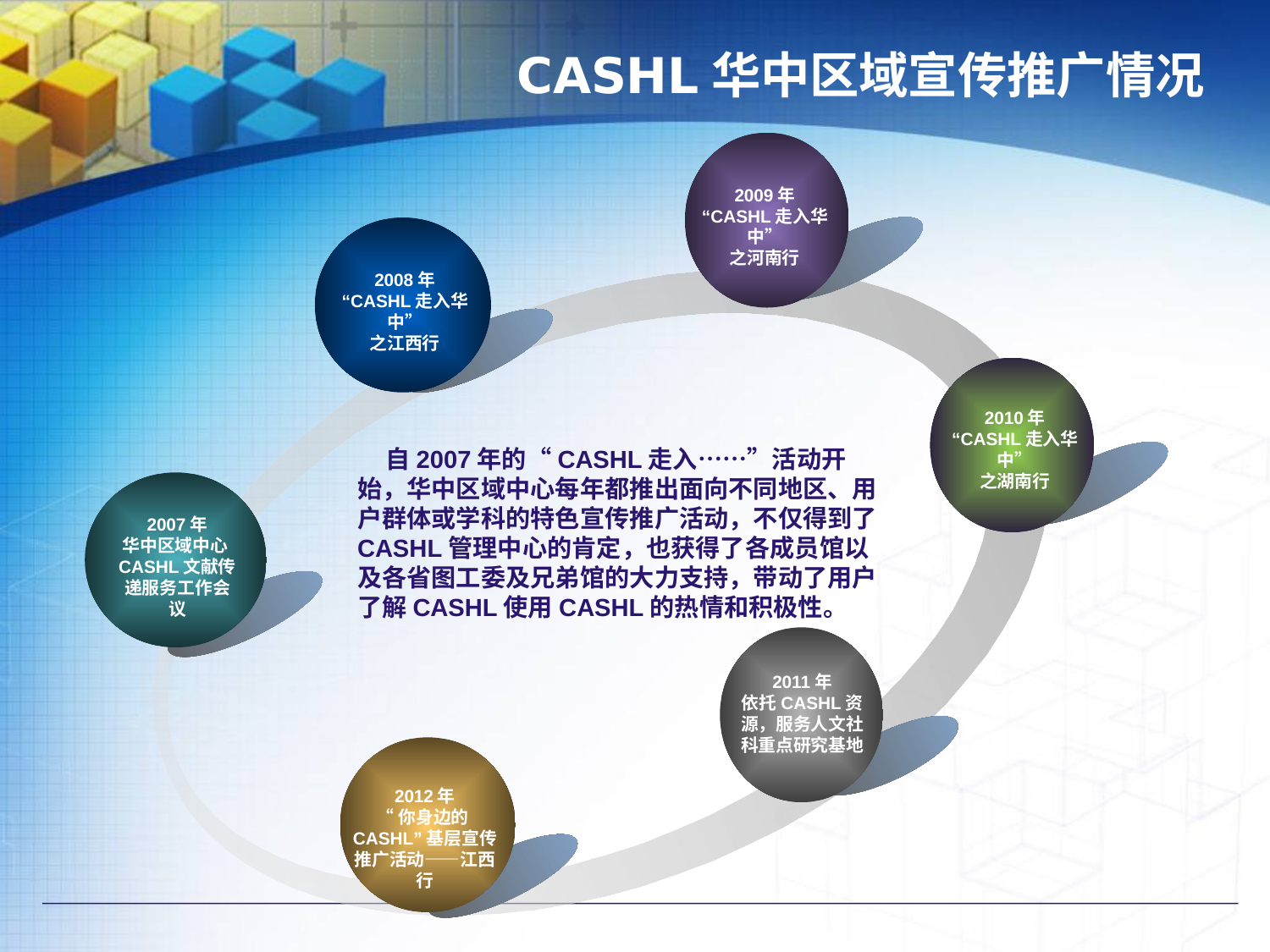

# CASHL华中区域宣传推广情况

2009年
“CASHL走入华中”
之河南行

2008年
“CASHL走入华中”
之江西行

2010年
“CASHL走入华中”
之湖南行
     自2007年的“CASHL走入……”活动开始，华中区域中心每年都推出面向不同地区、用户群体或学科的特色宣传推广活动，不仅得到了CASHL管理中心的肯定，也获得了各成员馆以及各省图工委及兄弟馆的大力支持，带动了用户了解CASHL使用CASHL的热情和积极性。

2007年
华中区域中心CASHL文献传递服务工作会议

2011年
依托CASHL资源，服务人文社科重点研究基地

2012年
“你身边的CASHL”基层宣传推广活动——江西行